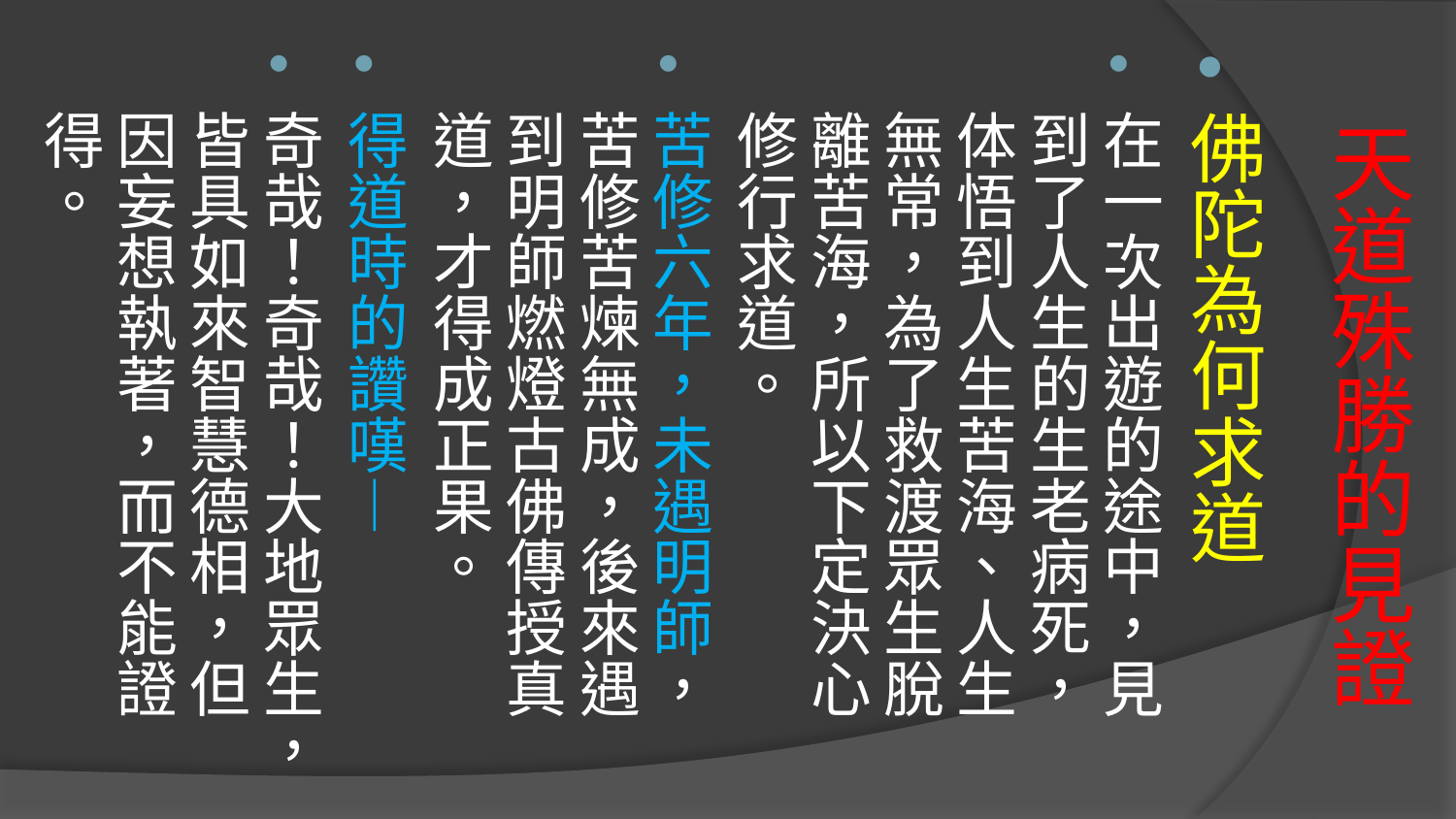

佛陀為何求道
在一次出遊的途中，見到了人生的生老病死，体悟到人生苦海、人生無常，為了救渡眾生脫離苦海，所以下定決心修行求道。
苦修六年，未遇明師，苦修苦煉無成，後來遇到明師燃燈古佛傳授真道，才得成正果。
得道時的讚嘆—
奇哉！奇哉！大地眾生，皆具如來智慧德相，但因妄想執著，而不能證得。
# 天道殊勝的見證